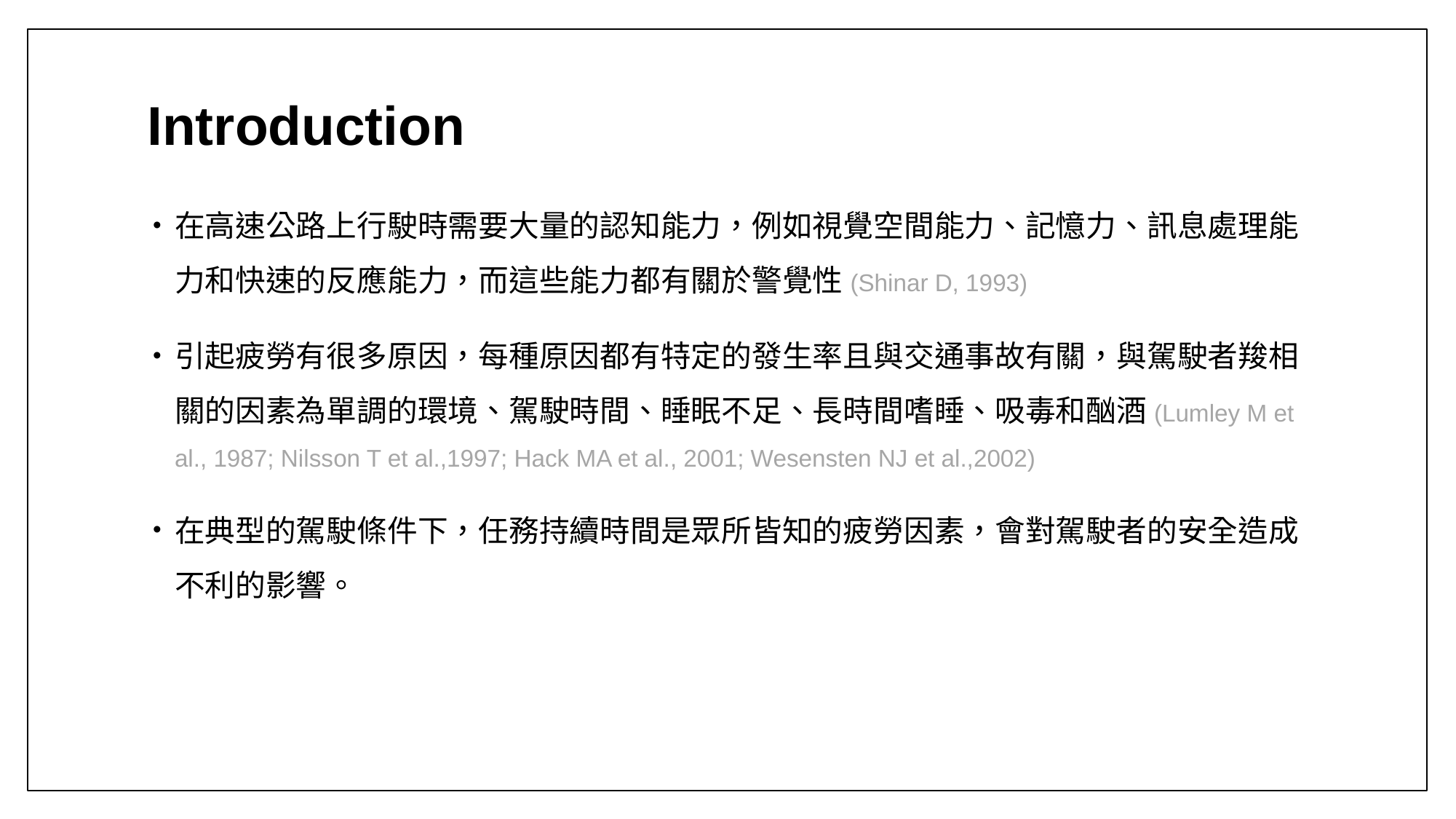

# Introduction
在高速公路上行駛時需要大量的認知能力，例如視覺空間能力、記憶力、訊息處理能力和快速的反應能力，而這些能力都有關於警覺性(Shinar D, 1993)
引起疲勞有很多原因，每種原因都有特定的發生率且與交通事故有關，與駕駛者羧相關的因素為單調的環境、駕駛時間、睡眠不足、長時間嗜睡、吸毒和酗酒(Lumley M et al., 1987; Nilsson T et al.,1997; Hack MA et al., 2001; Wesensten NJ et al.,2002)
在典型的駕駛條件下，任務持續時間是眾所皆知的疲勞因素，會對駕駛者的安全造成不利的影響。